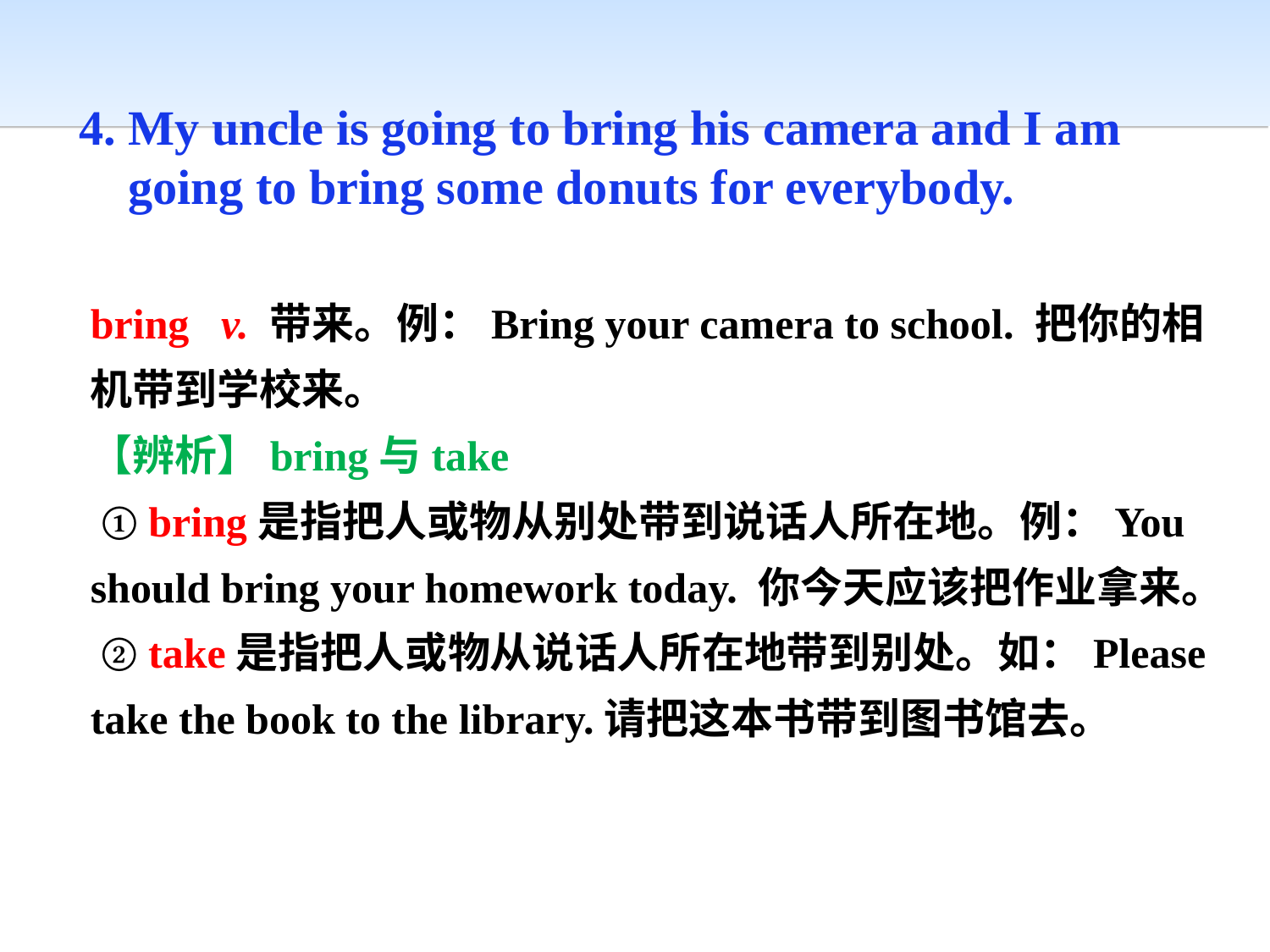

4. My uncle is going to bring his camera and I am
    going to bring some donuts for everybody.
bring   v. 带来。例：Bring your camera to school. 把你的相机带到学校来。
【辨析】bring与take
 ① bring是指把人或物从别处带到说话人所在地。例：You should bring your homework today. 你今天应该把作业拿来。
 ② take是指把人或物从说话人所在地带到别处。如：Please take the book to the library.请把这本书带到图书馆去。